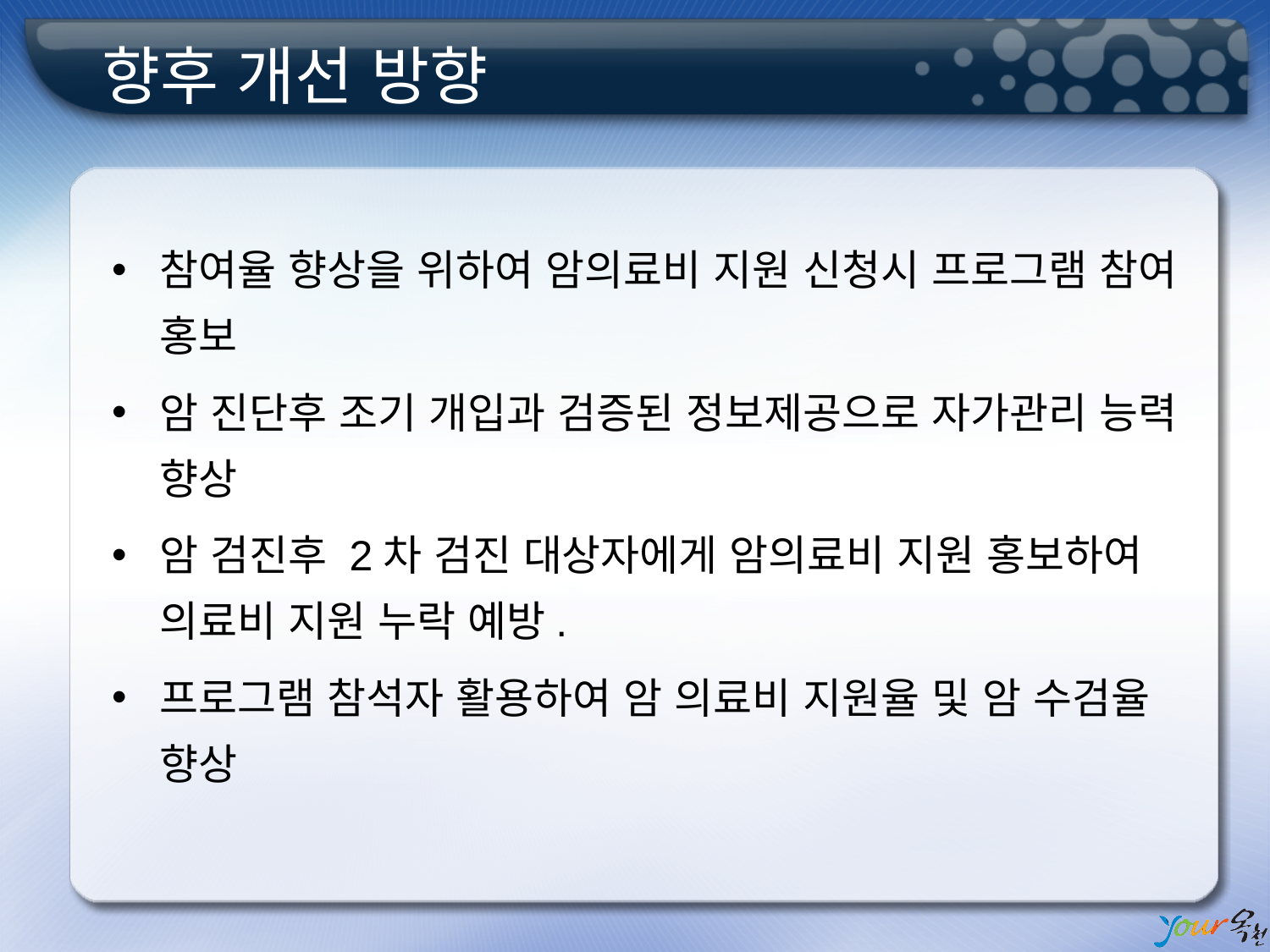

# 향후 개선 방향
참여율 향상을 위하여 암의료비 지원 신청시 프로그램 참여 홍보
암 진단후 조기 개입과 검증된 정보제공으로 자가관리 능력 향상
암 검진후 2차 검진 대상자에게 암의료비 지원 홍보하여 의료비 지원 누락 예방.
프로그램 참석자 활용하여 암 의료비 지원율 및 암 수검율 향상